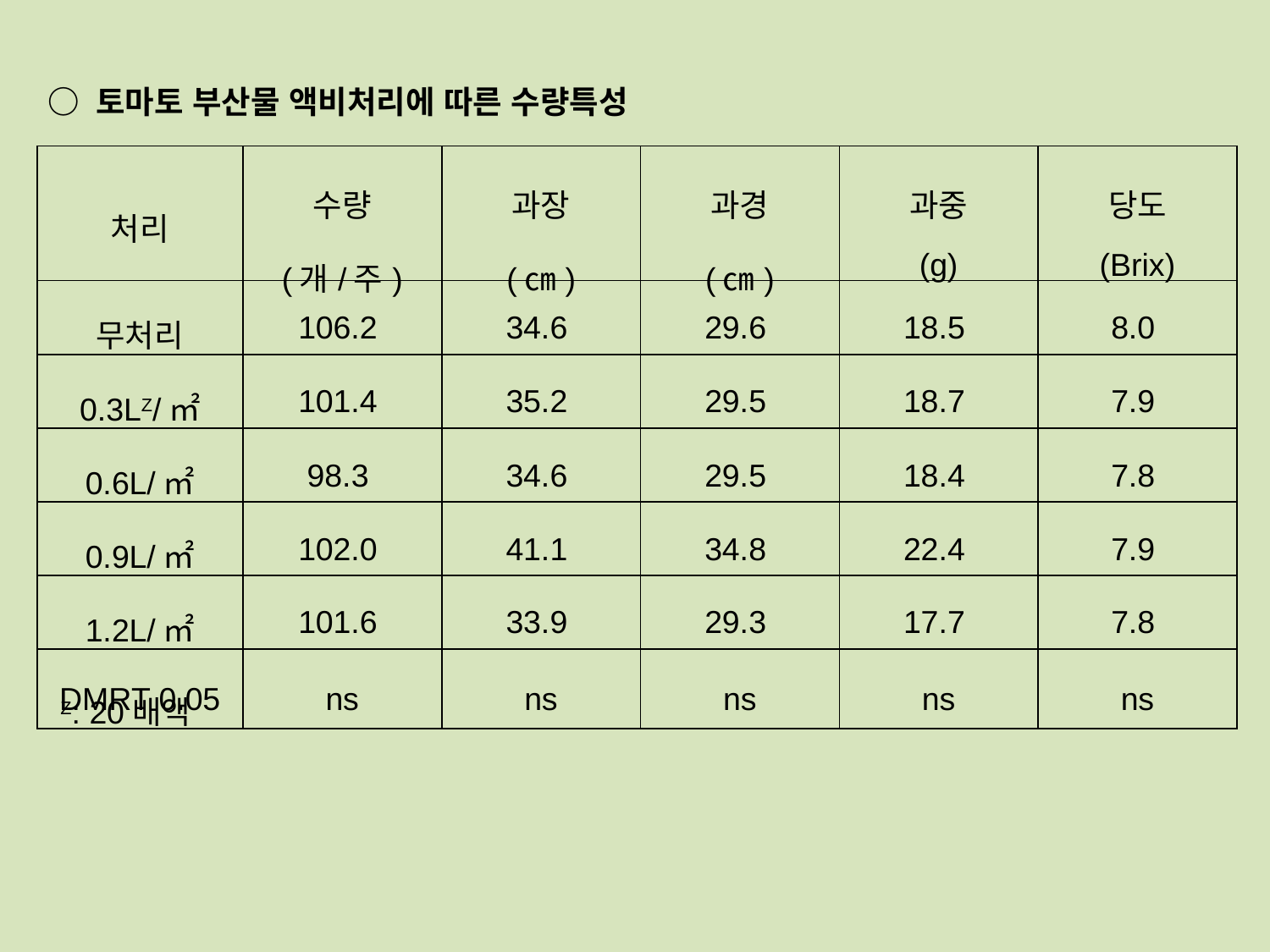

○ 토마토 부산물 액비처리에 따른 수량특성
| 처리 | 수량 (개/주) | 과장 (㎝) | 과경 (㎝) | 과중 (g) | 당도 (Brix) |
| --- | --- | --- | --- | --- | --- |
| 무처리 | 106.2 | 34.6 | 29.6 | 18.5 | 8.0 |
| 0.3LZ/㎡ | 101.4 | 35.2 | 29.5 | 18.7 | 7.9 |
| 0.6L/㎡ | 98.3 | 34.6 | 29.5 | 18.4 | 7.8 |
| 0.9L/㎡ | 102.0 | 41.1 | 34.8 | 22.4 | 7.9 |
| 1.2L/㎡ | 101.6 | 33.9 | 29.3 | 17.7 | 7.8 |
| DMRT 0.05 | ns | ns | ns | ns | ns |
Z: 20배액